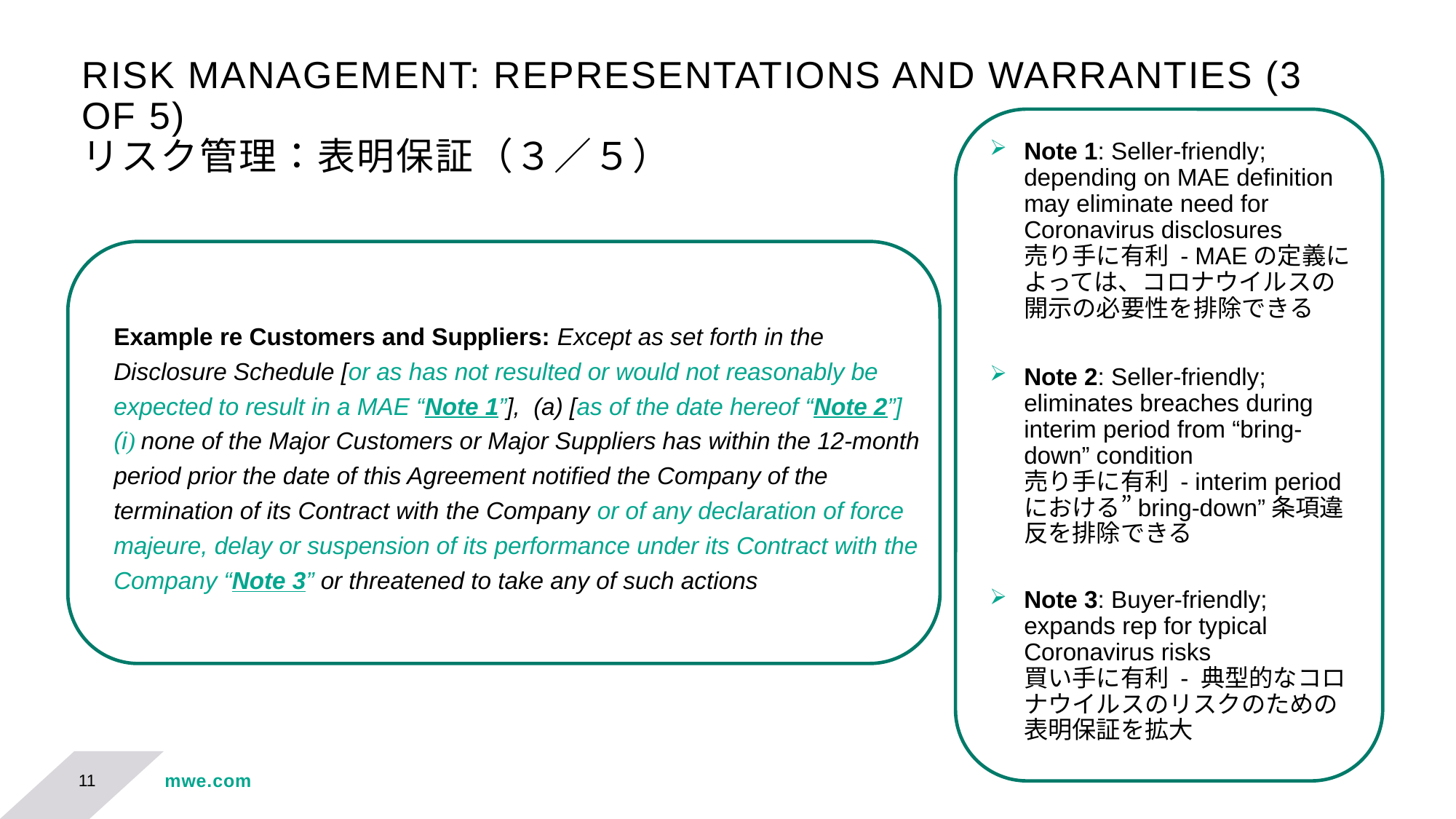

# RISK MANAGEMENT: REPRESENTATIONS AND WARRANTIES (3 OF 5) リスク管理：表明保証（３／５）

Note 1: Seller-friendly; depending on MAE definition may eliminate need for Coronavirus disclosures
売り手に有利 - MAEの定義によっては、コロナウイルスの開示の必要性を排除できる
Note 2: Seller-friendly; eliminates breaches during  interim period from “bring-down” condition
売り手に有利 - interim periodにおける”bring-down”条項違反を排除できる
Note 3: Buyer-friendly; expands rep for typical Coronavirus risks　
買い手に有利 - 典型的なコロナウイルスのリスクのための表明保証を拡大

Example re Customers and Suppliers: Except as set forth in the Disclosure Schedule [or as has not resulted or would not reasonably be expected to result in a MAE “Note 1”],  (a) [as of the date hereof “Note 2”] (i) none of the Major Customers or Major Suppliers has within the 12-month period prior the date of this Agreement notified the Company of the termination of its Contract with the Company or of any declaration of force majeure, delay or suspension of its performance under its Contract with the Company “Note 3” or threatened to take any of such actions
11